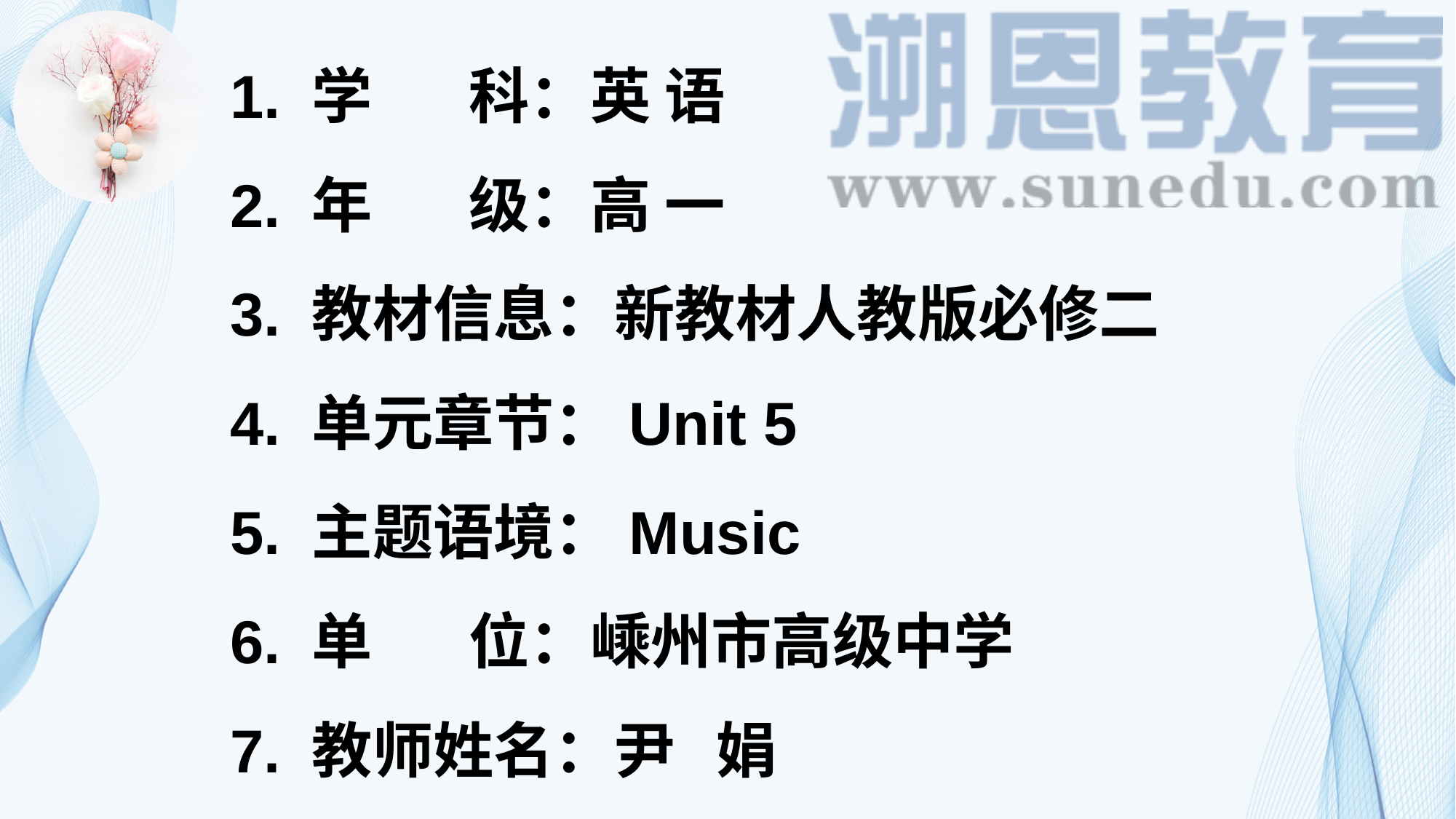

1. 学       科：英 语
2. 年       级：高 一
3. 教材信息：新教材人教版必修二
4. 单元章节：Unit 5
5. 主题语境：Music
6. 单       位：嵊州市高级中学
7. 教师姓名：尹   娟